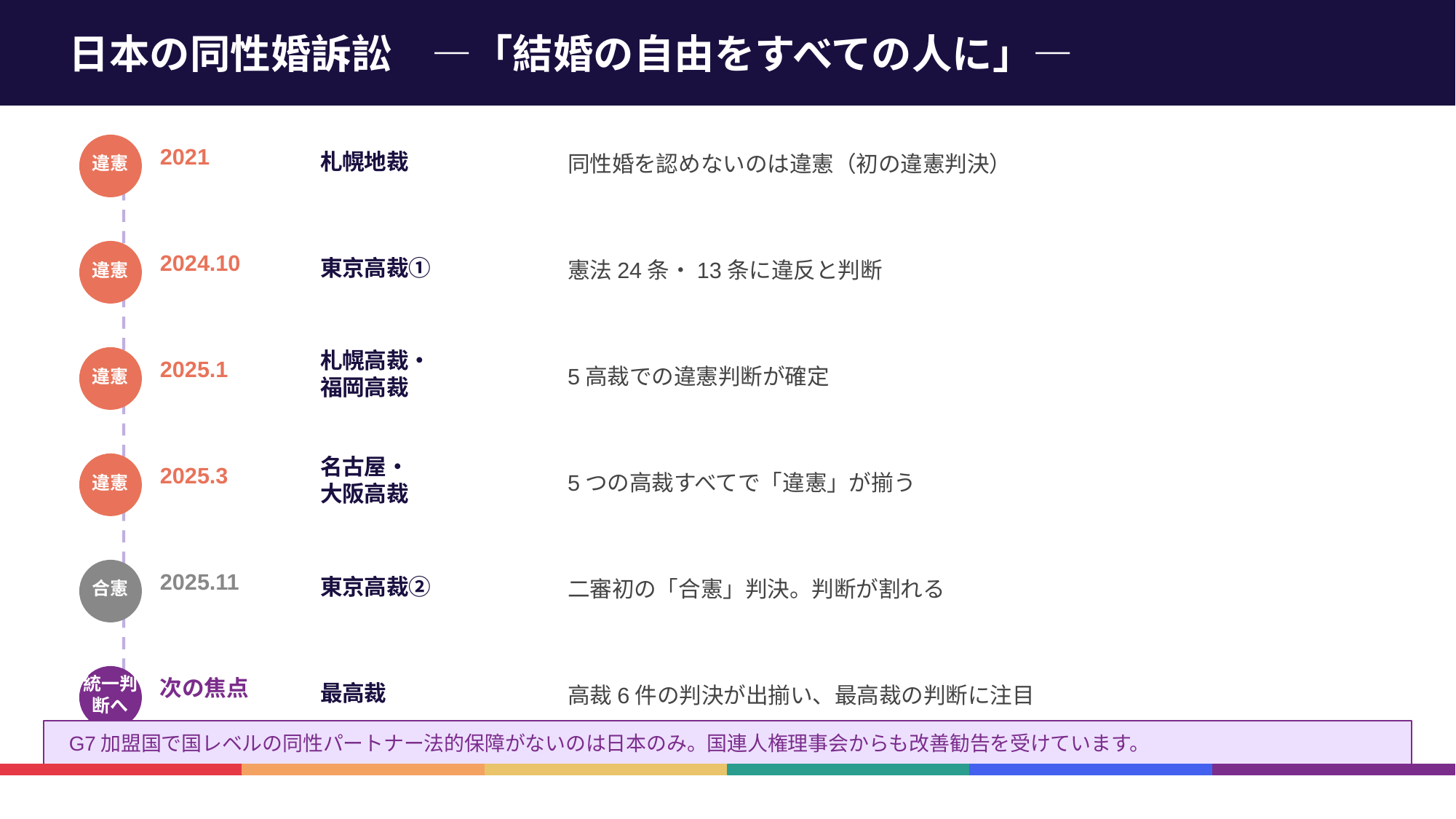

日本の同性婚訴訟　―「結婚の自由をすべての人に」―
2021
札幌地裁
違憲

同性婚を認めないのは違憲（初の違憲判決）

2024.10
東京高裁①
違憲

憲法24条・13条に違反と判断
2025.1
札幌高裁・
福岡高裁
違憲

5高裁での違憲判断が確定
2025.3
名古屋・
大阪高裁
違憲

5つの高裁すべてで「違憲」が揃う
2025.11
東京高裁②
合憲

二審初の「合憲」判決。判断が割れる
次の焦点
最高裁
統一判断へ

高裁6件の判決が出揃い、最高裁の判断に注目

G7加盟国で国レベルの同性パートナー法的保障がないのは日本のみ。国連人権理事会からも改善勧告を受けています。